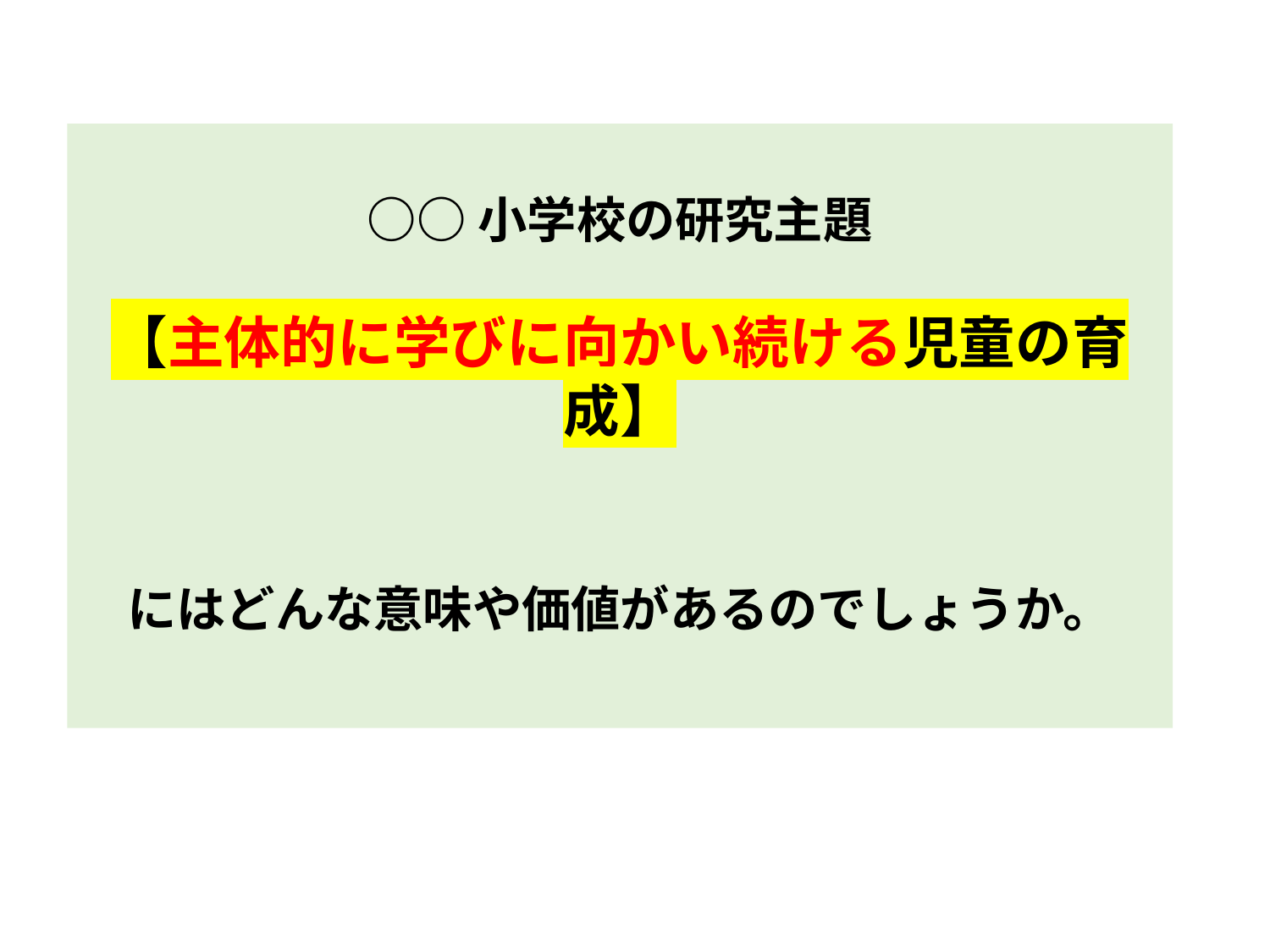

○○小学校の研究主題

【主体的に学びに向かい続ける児童の育成】

にはどんな意味や価値があるのでしょうか。